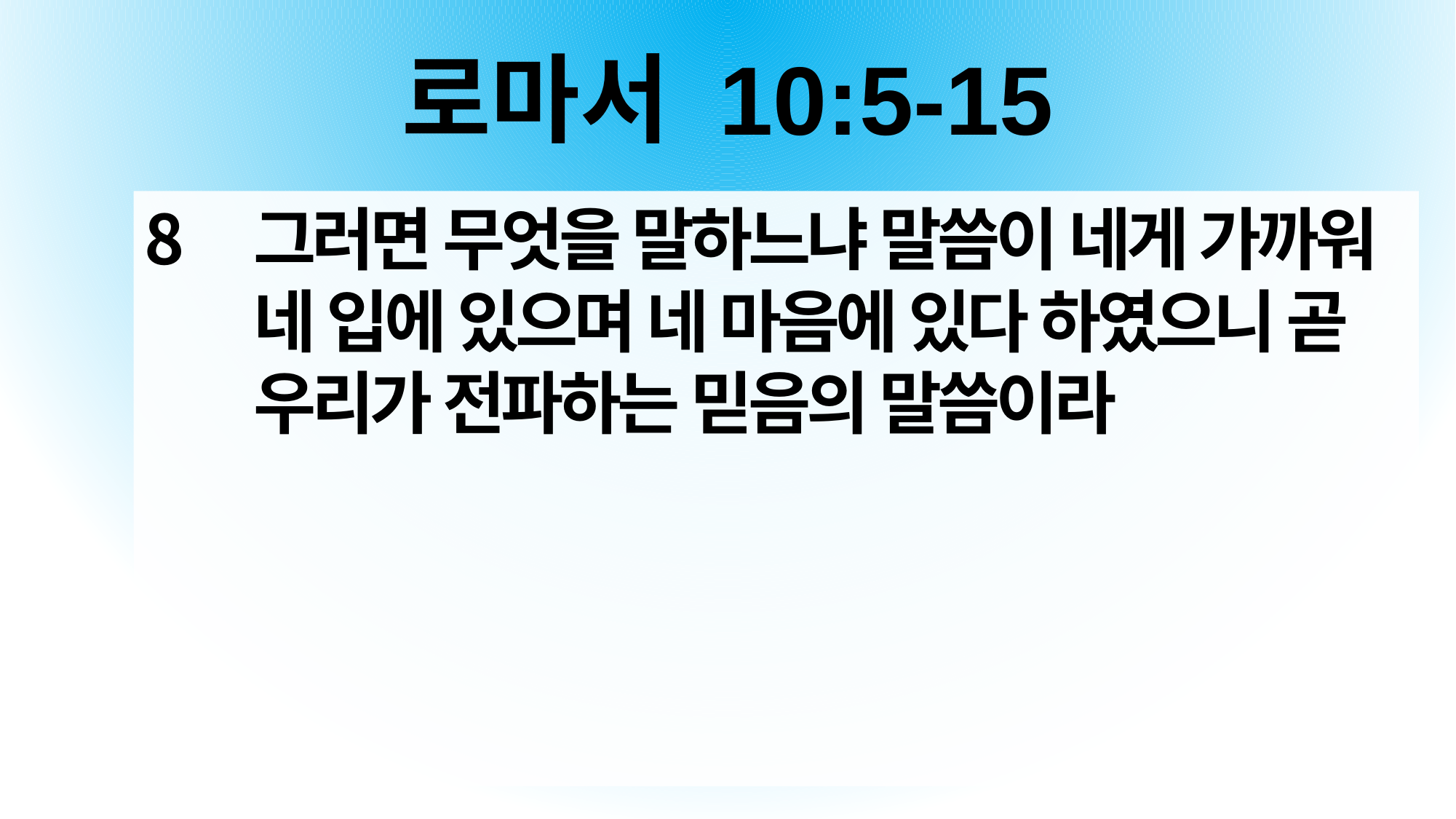

# 로마서 10:5-15
그러면 무엇을 말하느냐 말씀이 네게 가까워 네 입에 있으며 네 마음에 있다 하였으니 곧 우리가 전파하는 믿음의 말씀이라